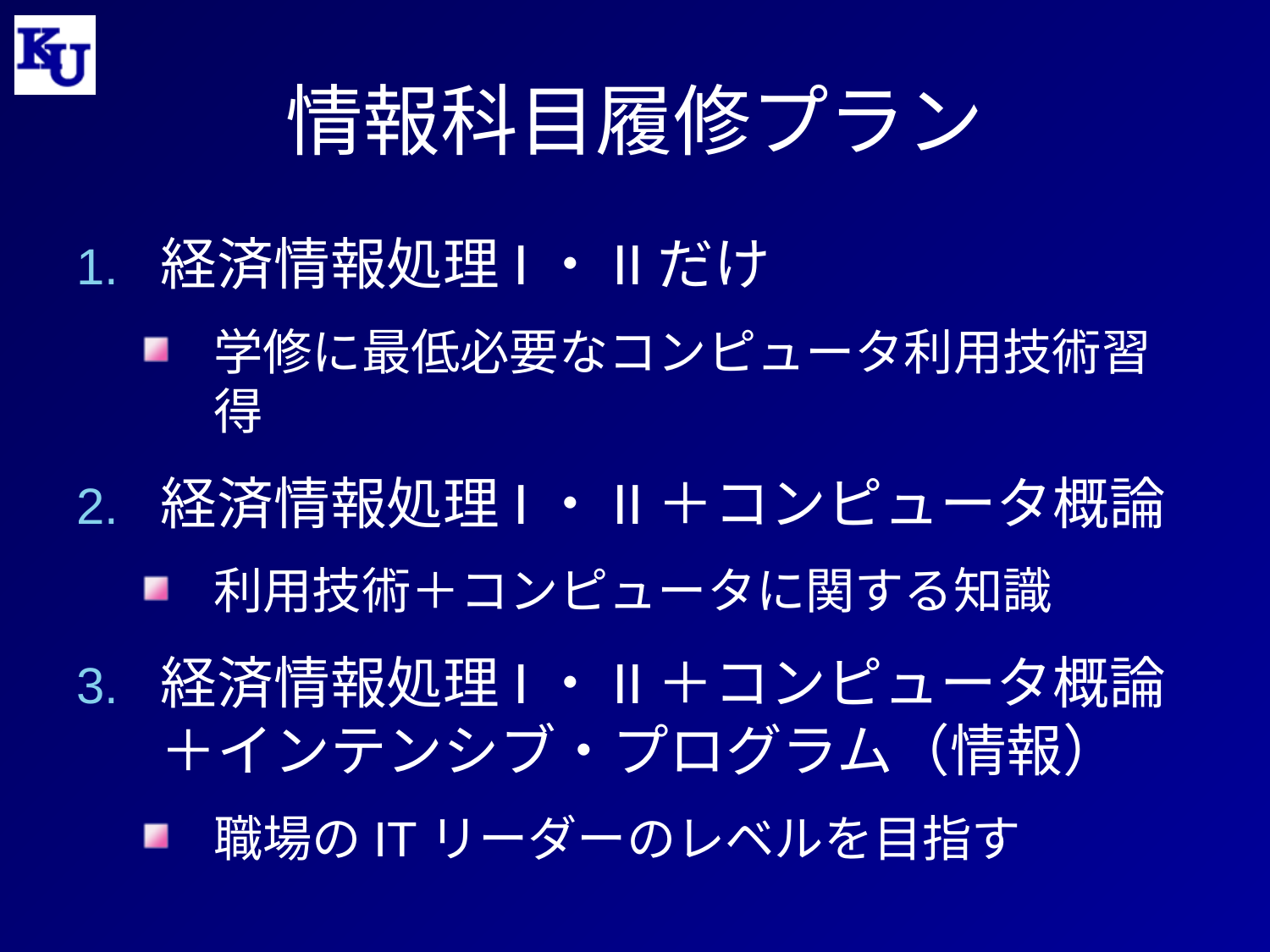

# 情報科目履修プラン
経済情報処理I・IIだけ
学修に最低必要なコンピュータ利用技術習得
経済情報処理I・II＋コンピュータ概論
利用技術＋コンピュータに関する知識
経済情報処理I・II＋コンピュータ概論＋インテンシブ・プログラム（情報）
職場のITリーダーのレベルを目指す